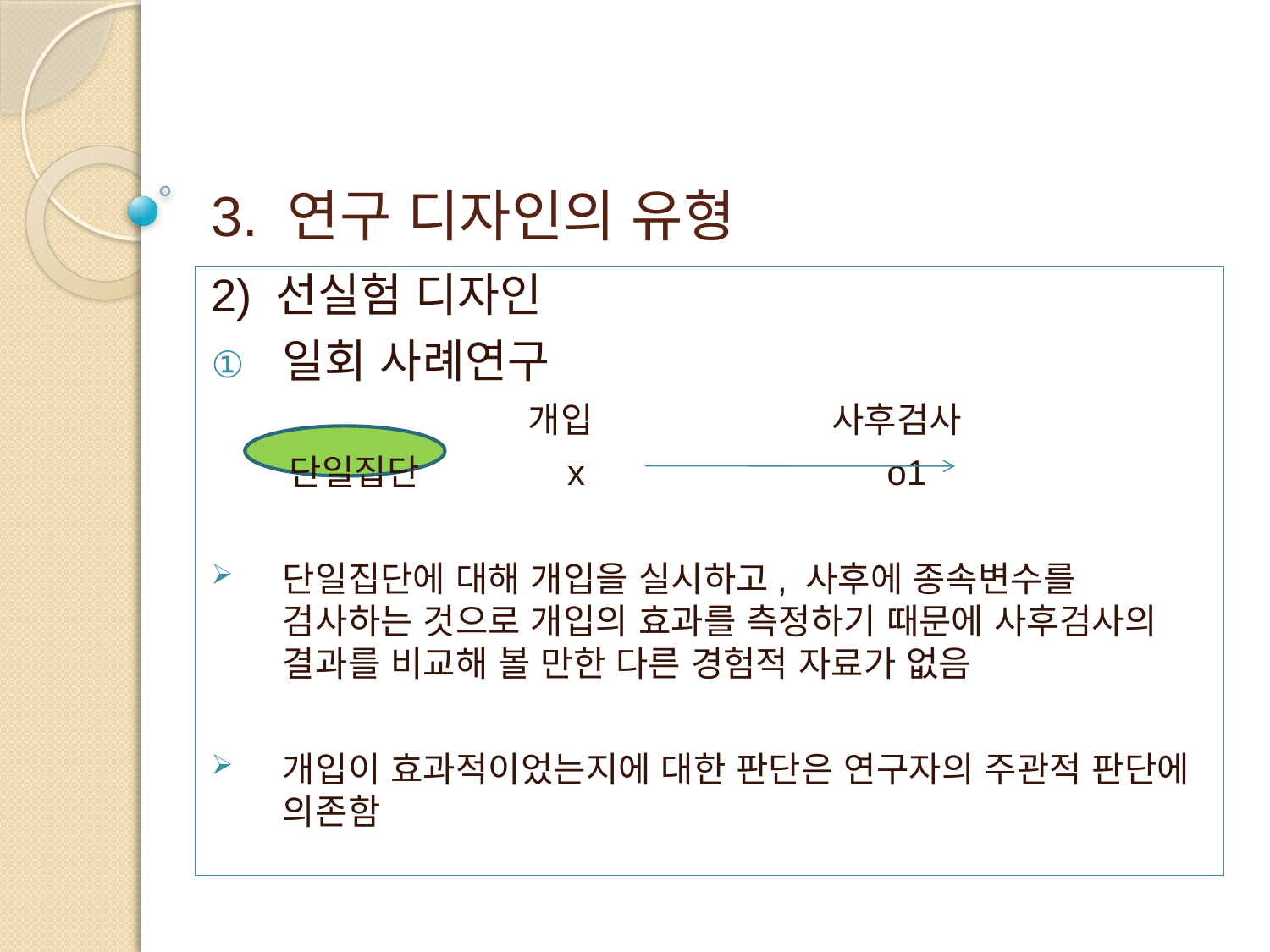

# 3. 연구 디자인의 유형
2) 선실험 디자인
일회 사례연구
                               개입                        사후검사
       단일집단              x                               o1

단일집단에 대해 개입을 실시하고, 사후에 종속변수를 검사하는 것으로 개입의 효과를 측정하기 때문에 사후검사의 결과를 비교해 볼 만한 다른 경험적 자료가 없음

개입이 효과적이었는지에 대한 판단은 연구자의 주관적 판단에 의존함